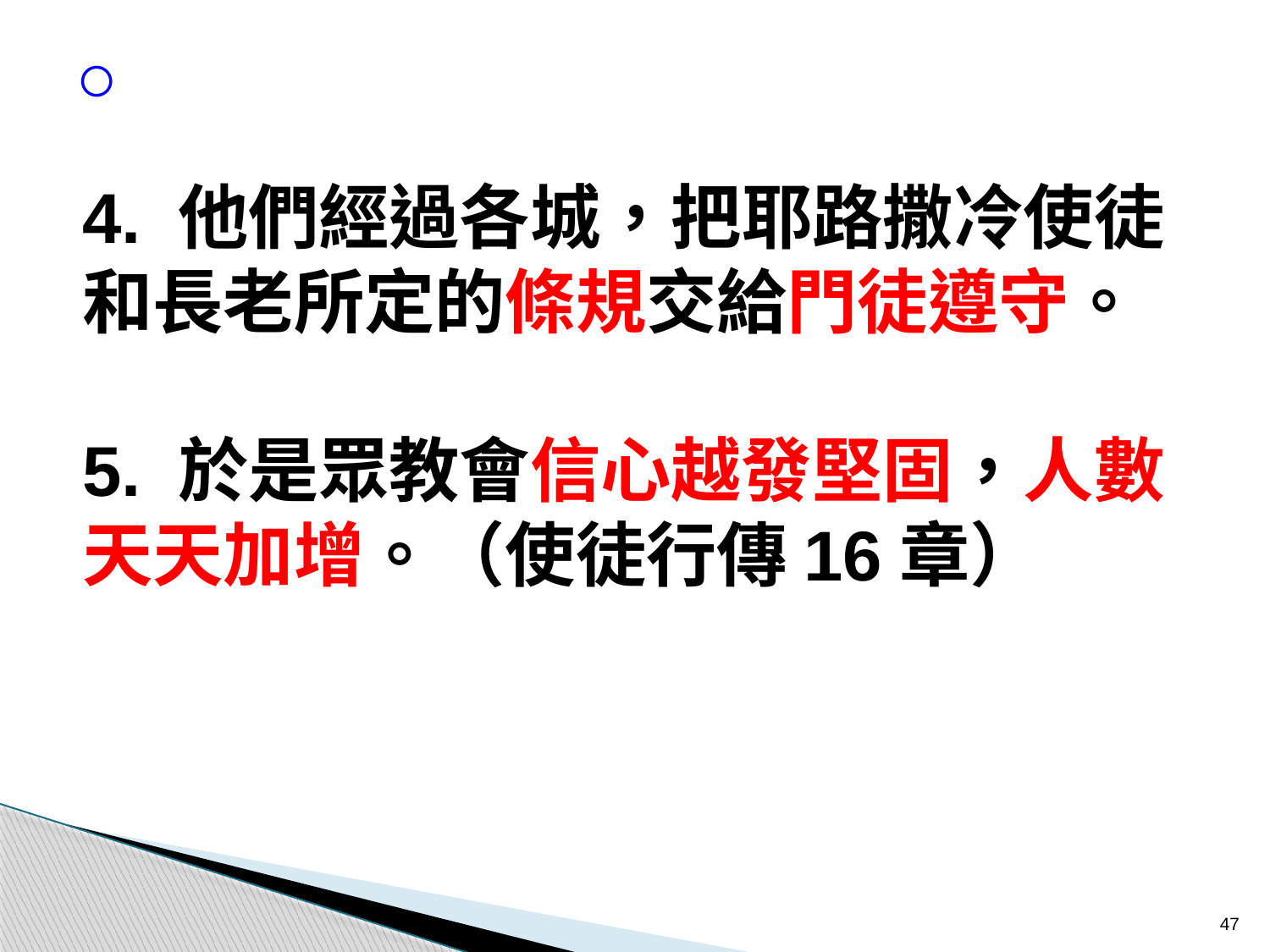

○
4. 他們經過各城，把耶路撒冷使徒和長老所定的條規交給門徒遵守。

5. 於是眾教會信心越發堅固，人數天天加增。（使徒行傳16章）
47